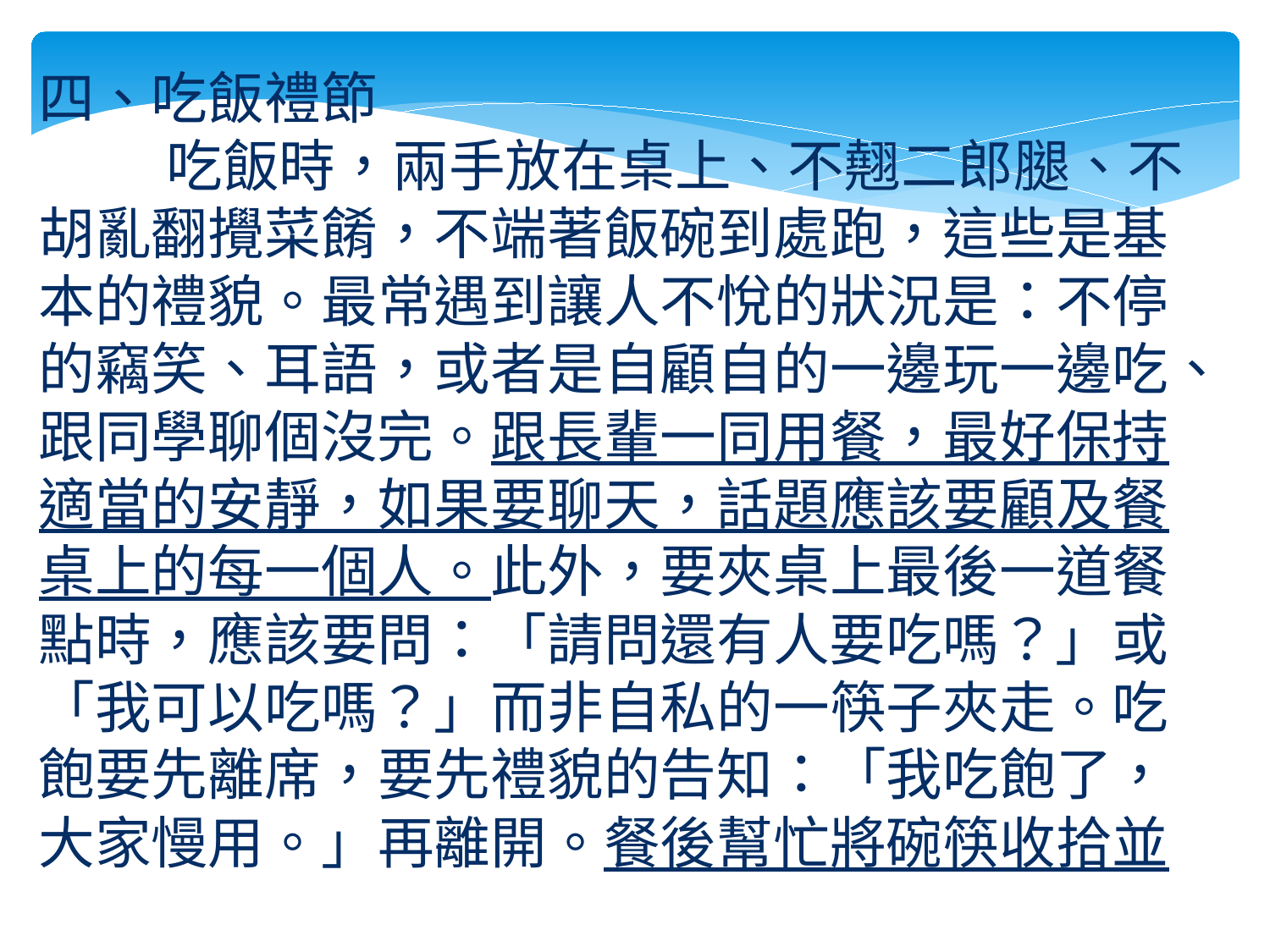

四、吃飯禮節
         吃飯時，兩手放在桌上、不翹二郎腿、不胡亂翻攪菜餚，不端著飯碗到處跑，這些是基
本的禮貌。最常遇到讓人不悅的狀況是：不停的竊笑、耳語，或者是自顧自的一邊玩一邊吃、跟同學聊個沒完。跟長輩一同用餐，最好保持適當的安靜，如果要聊天，話題應該要顧及餐桌上的每一個人。此外，要夾桌上最後一道餐點時，應該要問：「請問還有人要吃嗎？」或「我可以吃嗎？」而非自私的一筷子夾走。吃飽要先離席，要先禮貌的告知：「我吃飽了，大家慢用。」再離開。餐後幫忙將碗筷收拾並